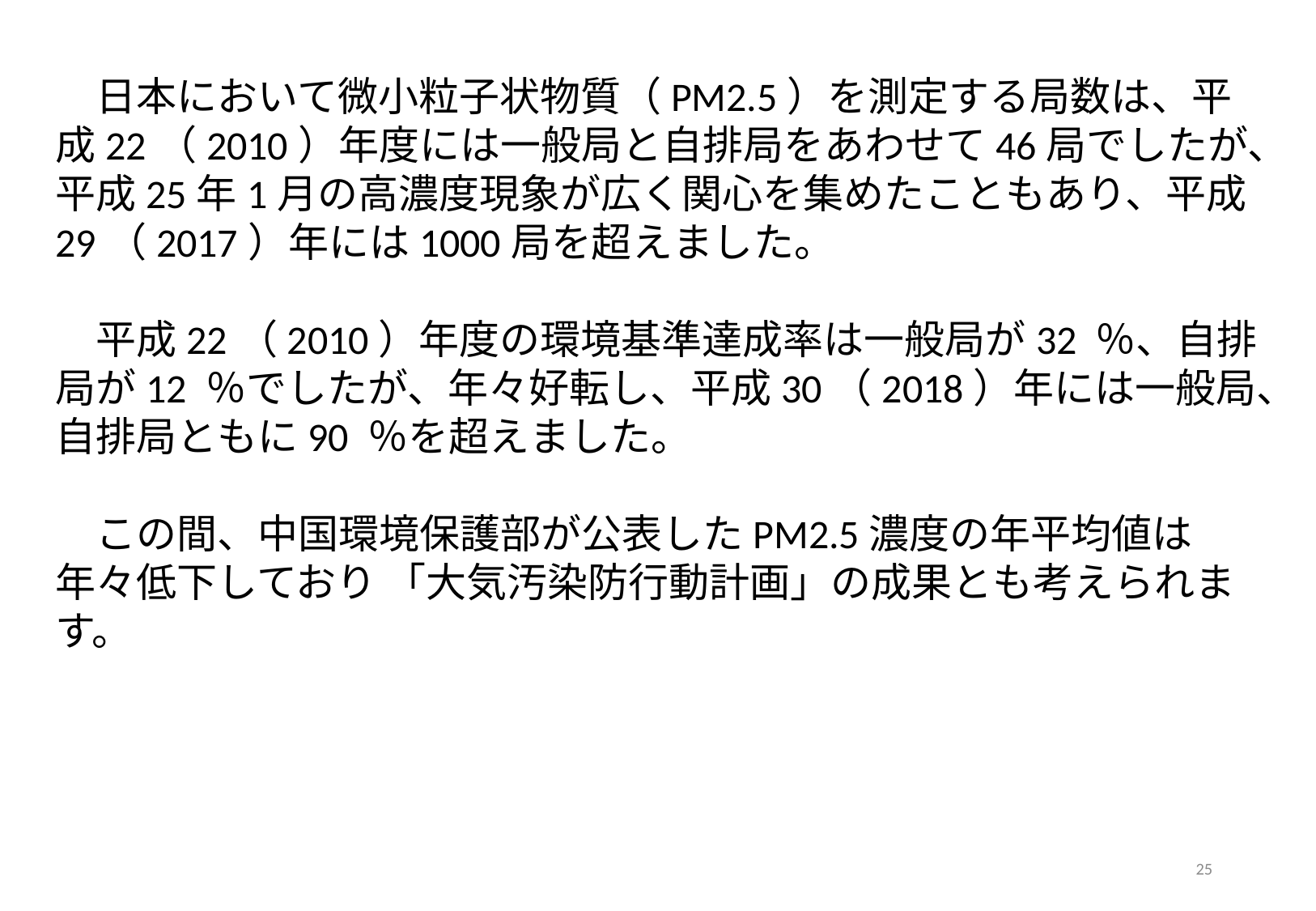

日本において微小粒子状物質（PM2.5）を測定する局数は、平成22（2010）年度には一般局と自排局をあわせて46局でしたが、平成25年1月の高濃度現象が広く関心を集めたこともあり、平成29（2017）年には1000局を超えました。

　平成22（2010）年度の環境基準達成率は一般局が32 ％、自排局が12 ％でしたが、年々好転し、平成30（2018）年には一般局、自排局ともに90 ％を超えました。

　この間、中国環境保護部が公表したPM2.5濃度の年平均値は年々低下しており 「大気汚染防行動計画」の成果とも考えられます。

25